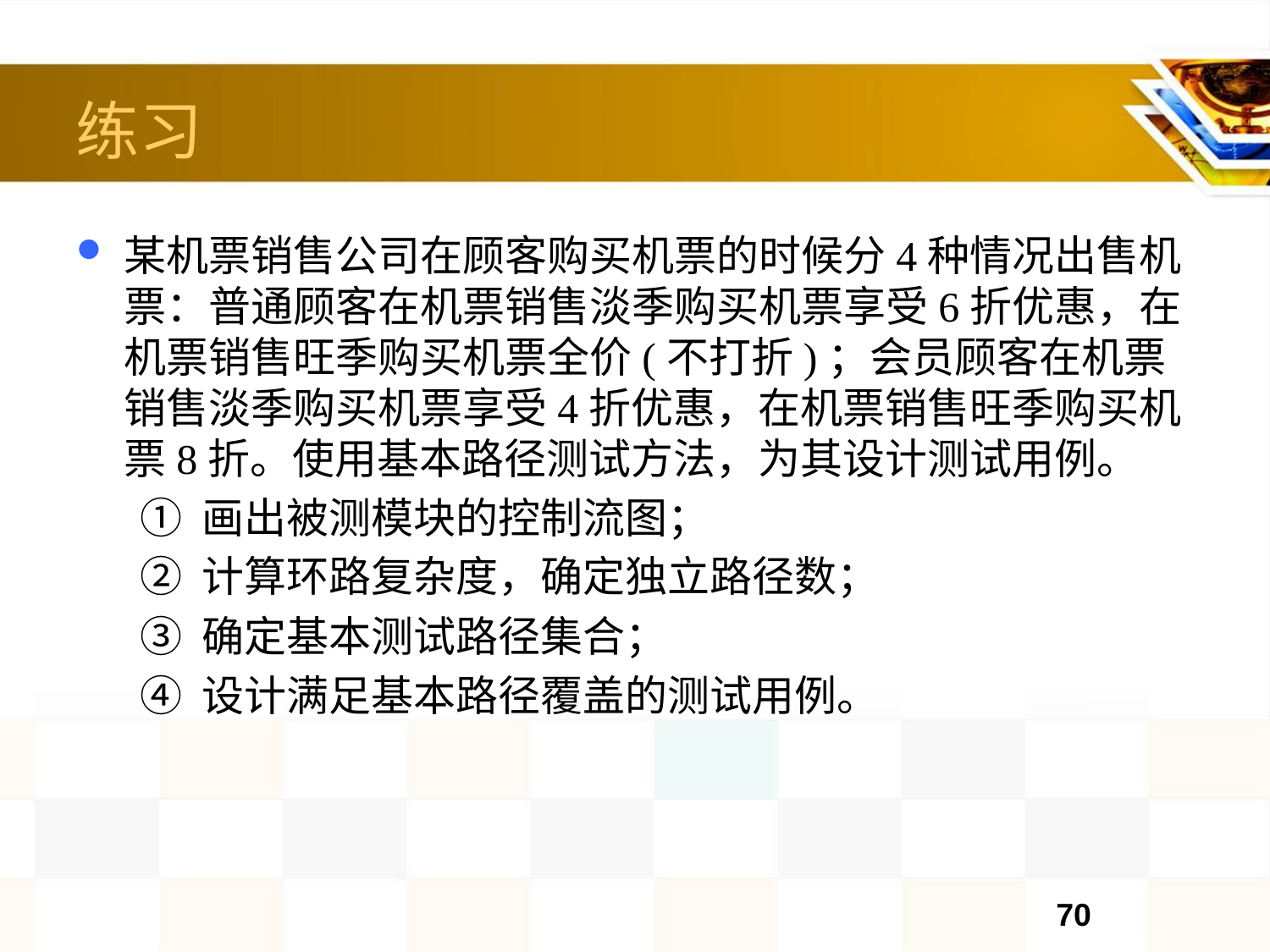

# 练习
某机票销售公司在顾客购买机票的时候分4种情况出售机票：普通顾客在机票销售淡季购买机票享受6折优惠，在机票销售旺季购买机票全价(不打折)；会员顾客在机票销售淡季购买机票享受4折优惠，在机票销售旺季购买机票8折。使用基本路径测试方法，为其设计测试用例。
① 画出被测模块的控制流图；
② 计算环路复杂度，确定独立路径数；
③ 确定基本测试路径集合；
④ 设计满足基本路径覆盖的测试用例。